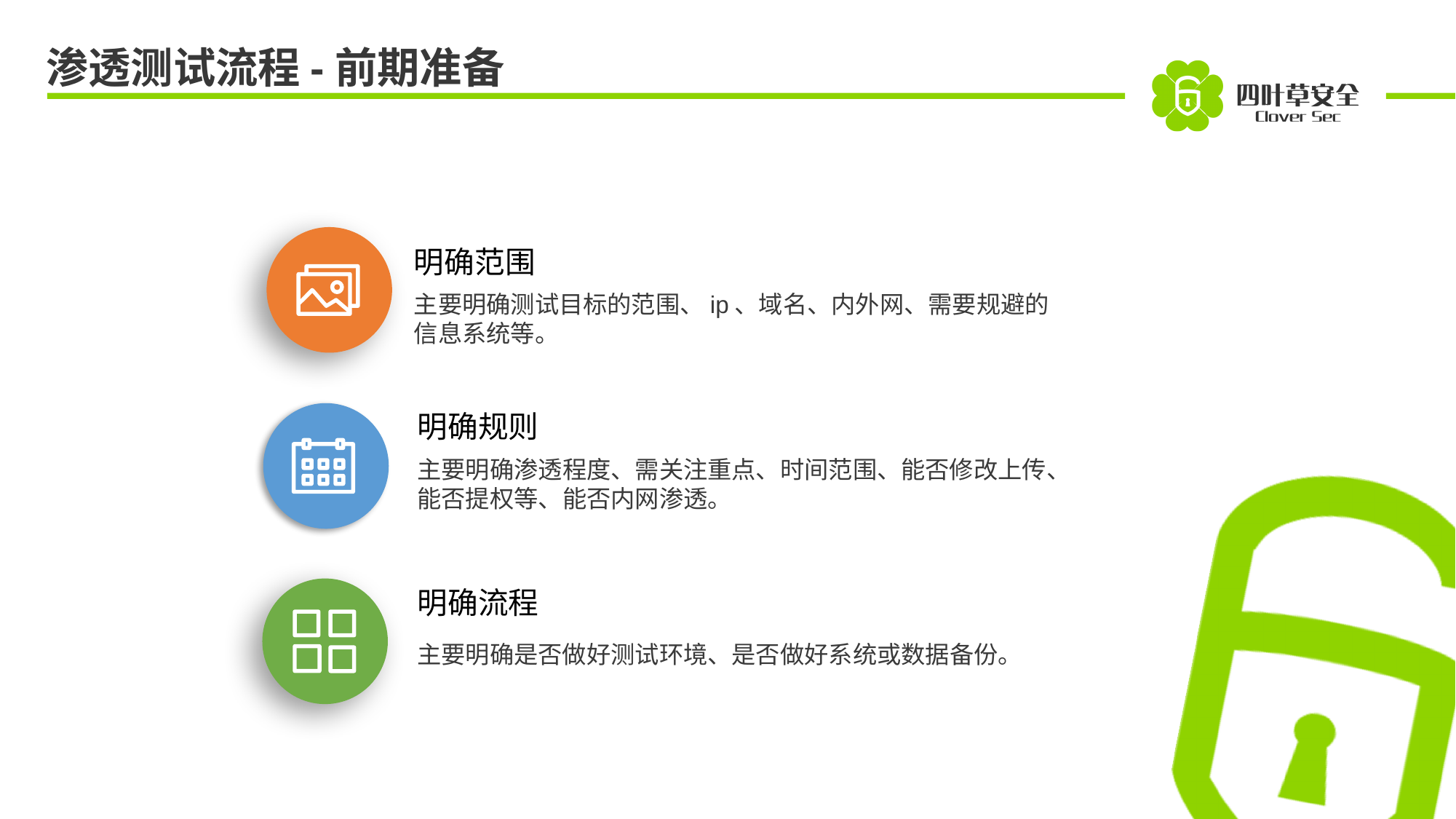

渗透测试流程-前期准备

明确范围
主要明确测试目标的范围、ip、域名、内外网、需要规避的信息系统等。
明确规则

主要明确渗透程度、需关注重点、时间范围、能否修改上传、能否提权等、能否内网渗透。

明确流程
主要明确是否做好测试环境、是否做好系统或数据备份。